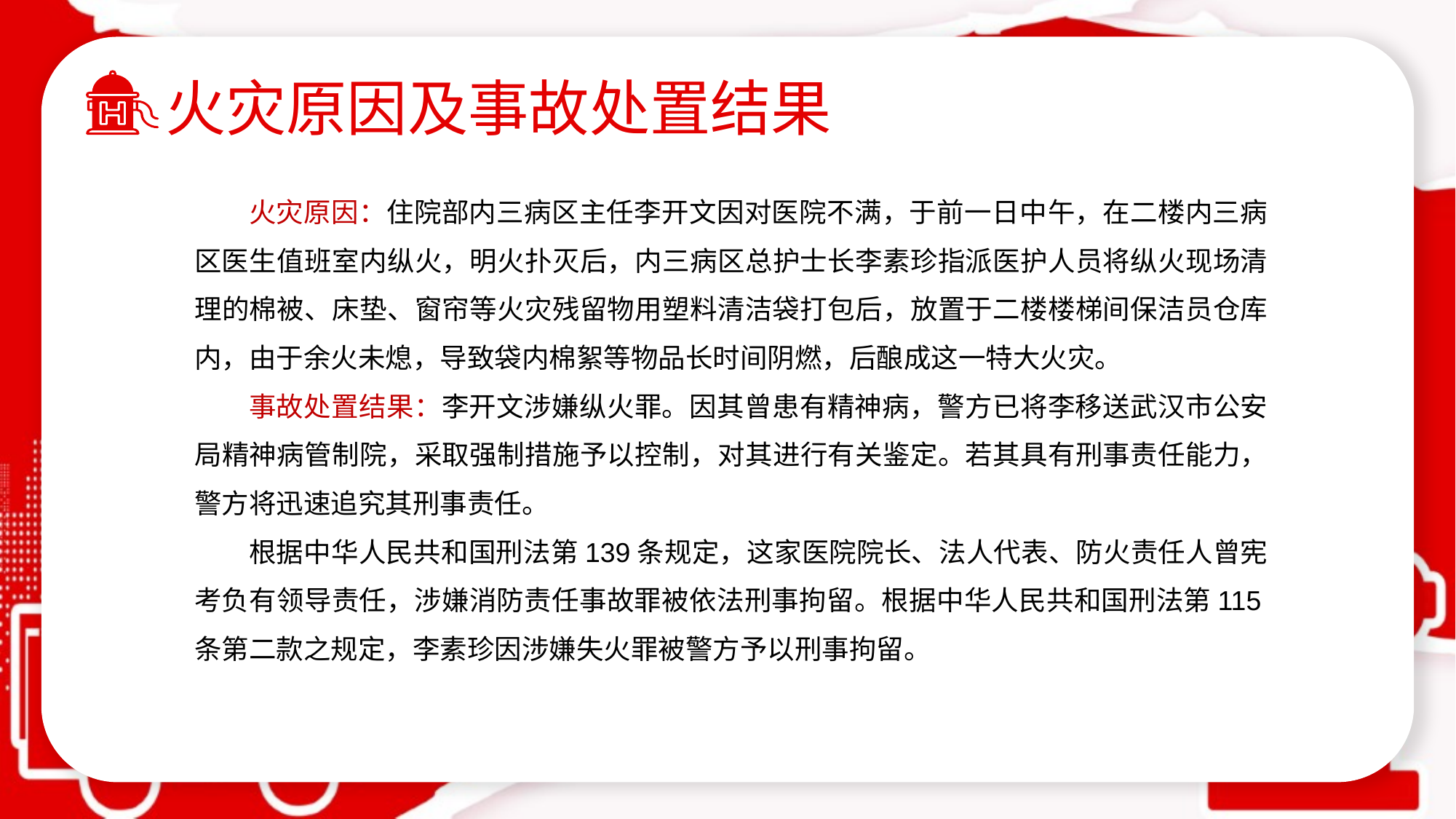

火灾原因及事故处置结果

火灾原因：住院部内三病区主任李开文因对医院不满，于前一日中午，在二楼内三病区医生值班室内纵火，明火扑灭后，内三病区总护士长李素珍指派医护人员将纵火现场清理的棉被、床垫、窗帘等火灾残留物用塑料清洁袋打包后，放置于二楼楼梯间保洁员仓库内，由于余火未熄，导致袋内棉絮等物品长时间阴燃，后酿成这一特大火灾。
事故处置结果：李开文涉嫌纵火罪。因其曾患有精神病，警方已将李移送武汉市公安局精神病管制院，采取强制措施予以控制，对其进行有关鉴定。若其具有刑事责任能力，警方将迅速追究其刑事责任。
根据中华人民共和国刑法第139条规定，这家医院院长、法人代表、防火责任人曾宪考负有领导责任，涉嫌消防责任事故罪被依法刑事拘留。根据中华人民共和国刑法第115条第二款之规定，李素珍因涉嫌失火罪被警方予以刑事拘留。